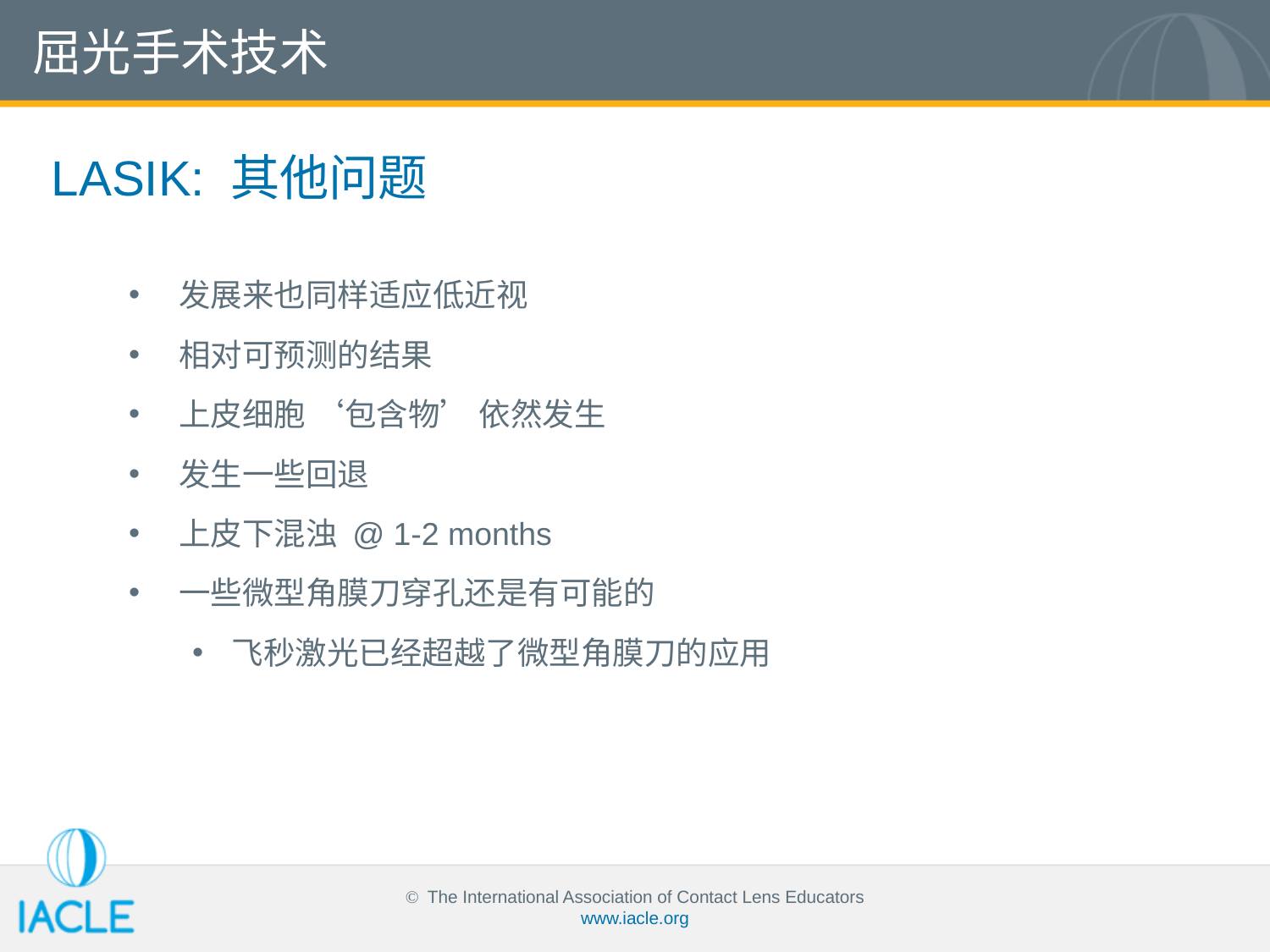

屈光手术技术
LASIK: 其他问题
发展来也同样适应低近视
相对可预测的结果
上皮细胞 ‘包含物’ 依然发生
发生一些回退
上皮下混浊 @ 1-2 months
一些微型角膜刀穿孔还是有可能的
飞秒激光已经超越了微型角膜刀的应用